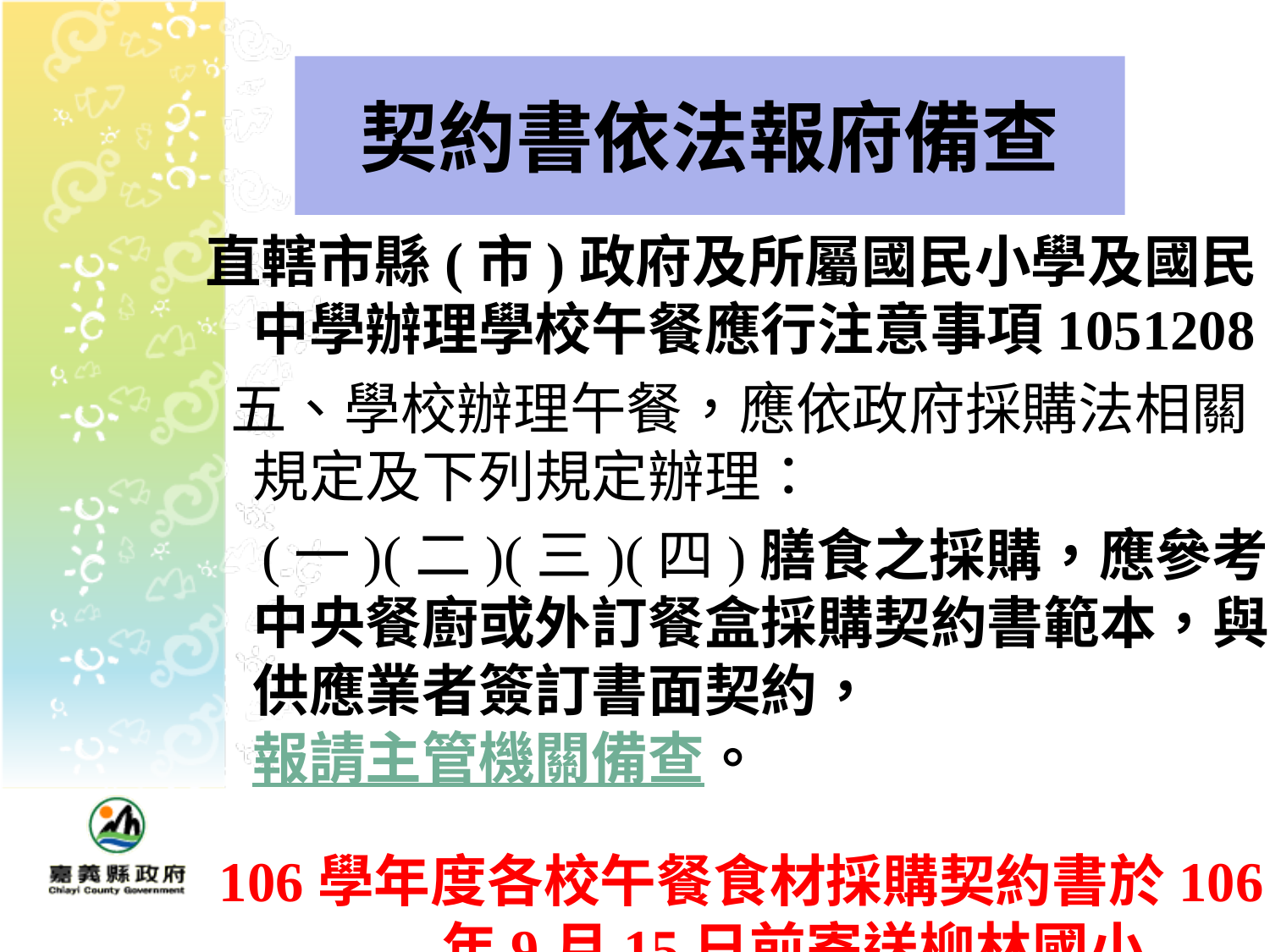

# 契約書依法報府備查
直轄市縣(市)政府及所屬國民小學及國民中學辦理學校午餐應行注意事項1051208
 五、學校辦理午餐，應依政府採購法相關規定及下列規定辦理：
    (一)(二)(三)(四)膳食之採購，應參考中央餐廚或外訂餐盒採購契約書範本，與供應業者簽訂書面契約，報請主管機關備查。

 106學年度各校午餐食材採購契約書於106年9月15日前寄送柳林國小